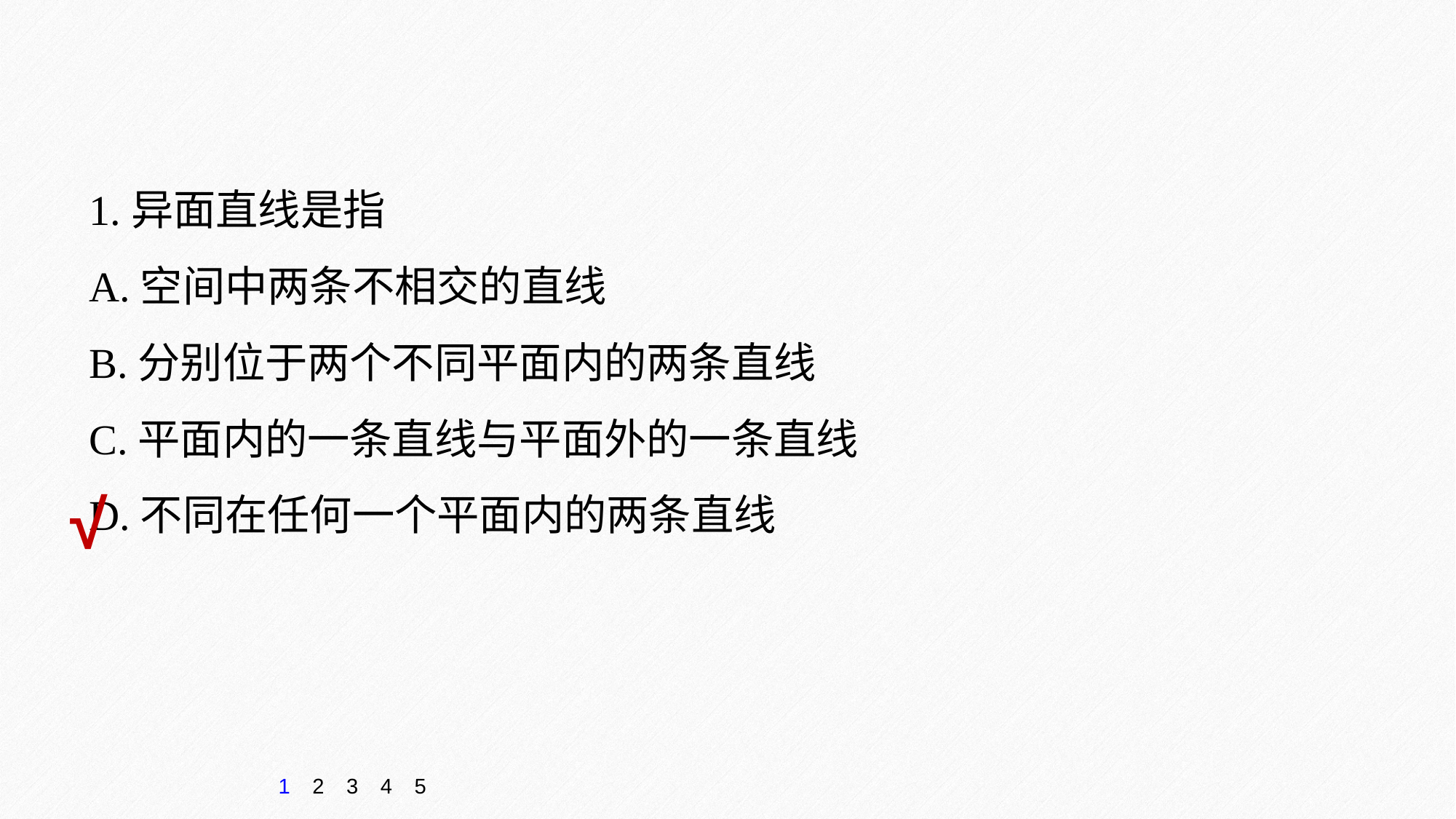

1.异面直线是指
A.空间中两条不相交的直线
B.分别位于两个不同平面内的两条直线
C.平面内的一条直线与平面外的一条直线
D.不同在任何一个平面内的两条直线
√
1
2
3
4
5